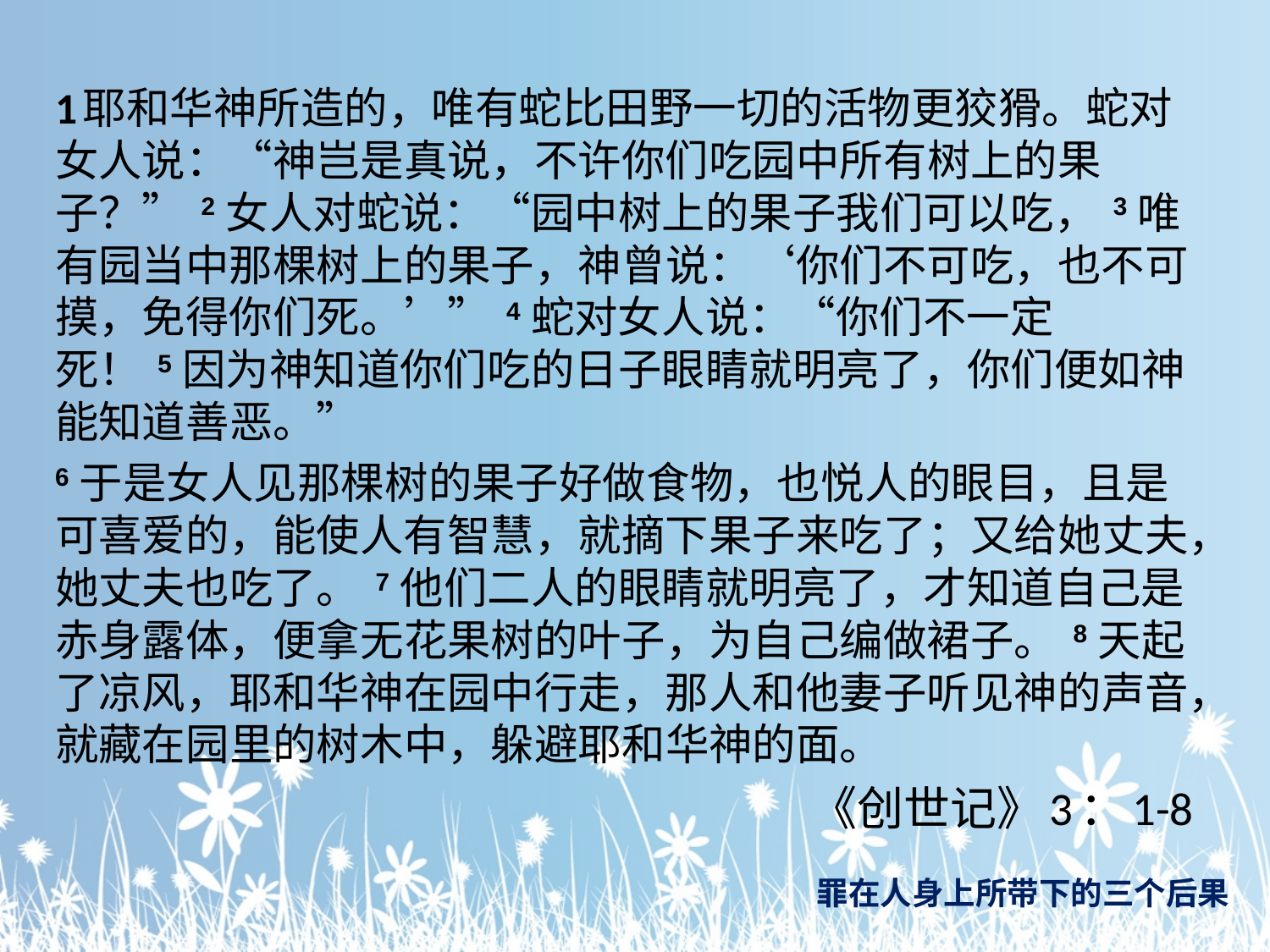

1耶和华神所造的，唯有蛇比田野一切的活物更狡猾。蛇对女人说：“神岂是真说，不许你们吃园中所有树上的果子？” 2 女人对蛇说：“园中树上的果子我们可以吃， 3 唯有园当中那棵树上的果子，神曾说：‘你们不可吃，也不可摸，免得你们死。’” 4 蛇对女人说：“你们不一定死！ 5 因为神知道你们吃的日子眼睛就明亮了，你们便如神能知道善恶。”
6 于是女人见那棵树的果子好做食物，也悦人的眼目，且是可喜爱的，能使人有智慧，就摘下果子来吃了；又给她丈夫，她丈夫也吃了。 7 他们二人的眼睛就明亮了，才知道自己是赤身露体，便拿无花果树的叶子，为自己编做裙子。 8 天起了凉风，耶和华神在园中行走，那人和他妻子听见神的声音，就藏在园里的树木中，躲避耶和华神的面。
《创世记》3：1-8

罪在人身上所带下的三个后果